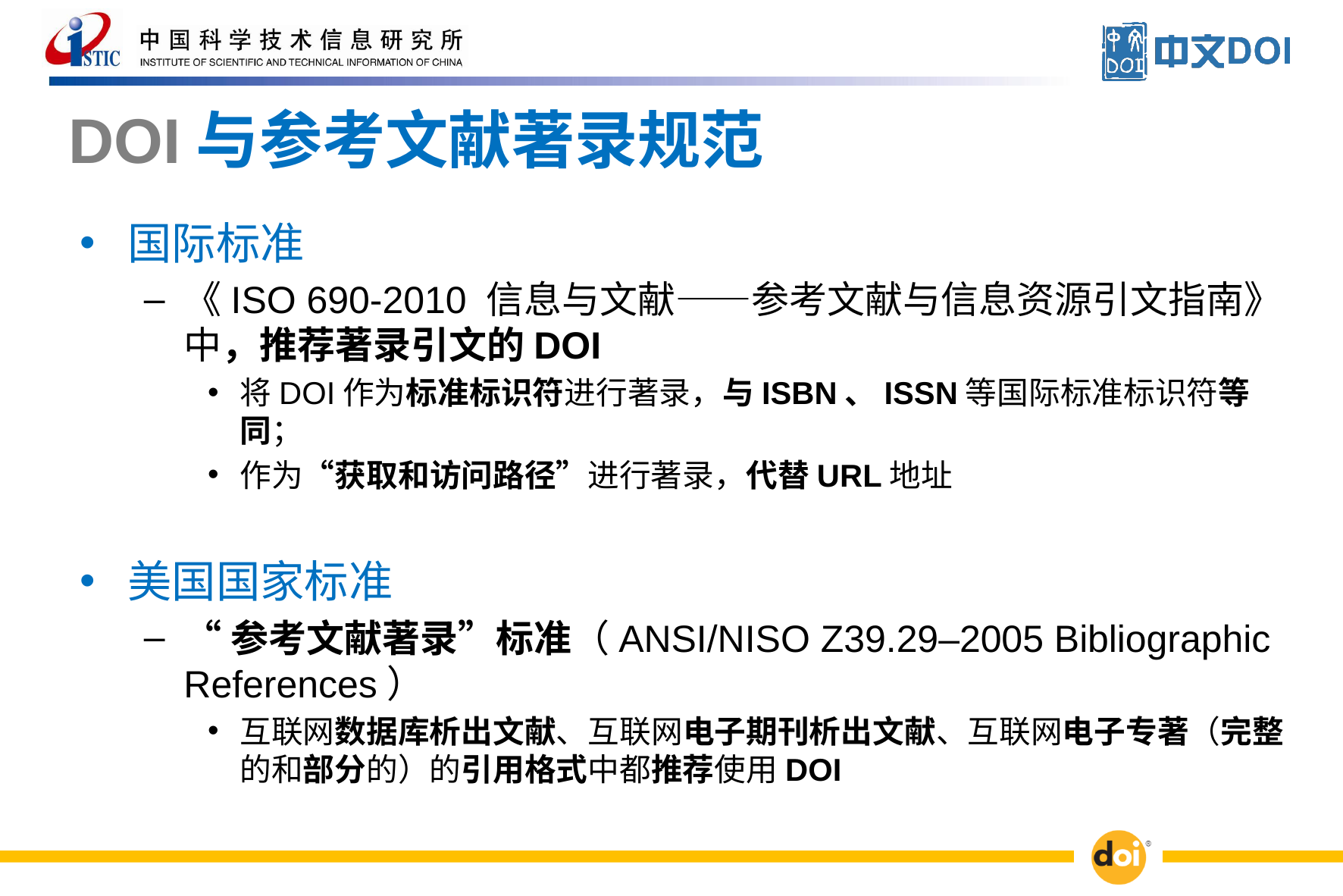

# DOI与参考文献著录规范
国际标准
《ISO 690-2010 信息与文献——参考文献与信息资源引文指南》中，推荐著录引文的DOI
将DOI作为标准标识符进行著录，与ISBN、ISSN等国际标准标识符等同；
作为“获取和访问路径”进行著录，代替URL地址

美国国家标准
“参考文献著录”标准（ANSI/NISO Z39.29–2005 Bibliographic References）
互联网数据库析出文献、互联网电子期刊析出文献、互联网电子专著（完整的和部分的）的引用格式中都推荐使用DOI